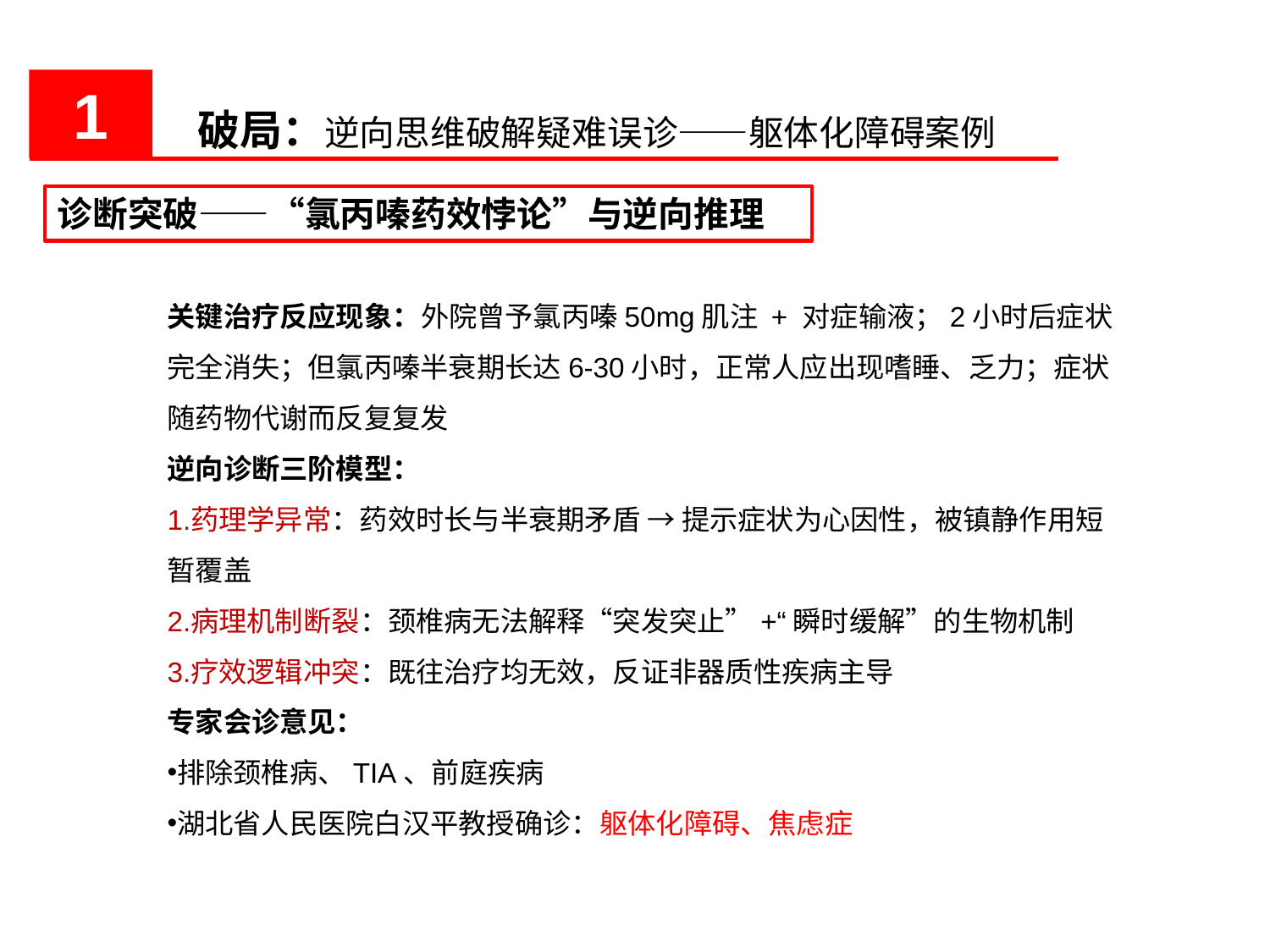

破局：逆向思维破解疑难误诊——躯体化障碍案例

1
诊断突破——“氯丙嗪药效悖论”与逆向推理
关键治疗反应现象：外院曾予氯丙嗪50mg肌注 + 对症输液；2小时后症状完全消失；但氯丙嗪半衰期长达6-30小时，正常人应出现嗜睡、乏力；症状随药物代谢而反复复发
逆向诊断三阶模型：
药理学异常：药效时长与半衰期矛盾 → 提示症状为心因性，被镇静作用短暂覆盖
病理机制断裂：颈椎病无法解释“突发突止”+“瞬时缓解”的生物机制
疗效逻辑冲突：既往治疗均无效，反证非器质性疾病主导
专家会诊意见：
排除颈椎病、TIA、前庭疾病
湖北省人民医院白汉平教授确诊：躯体化障碍、焦虑症